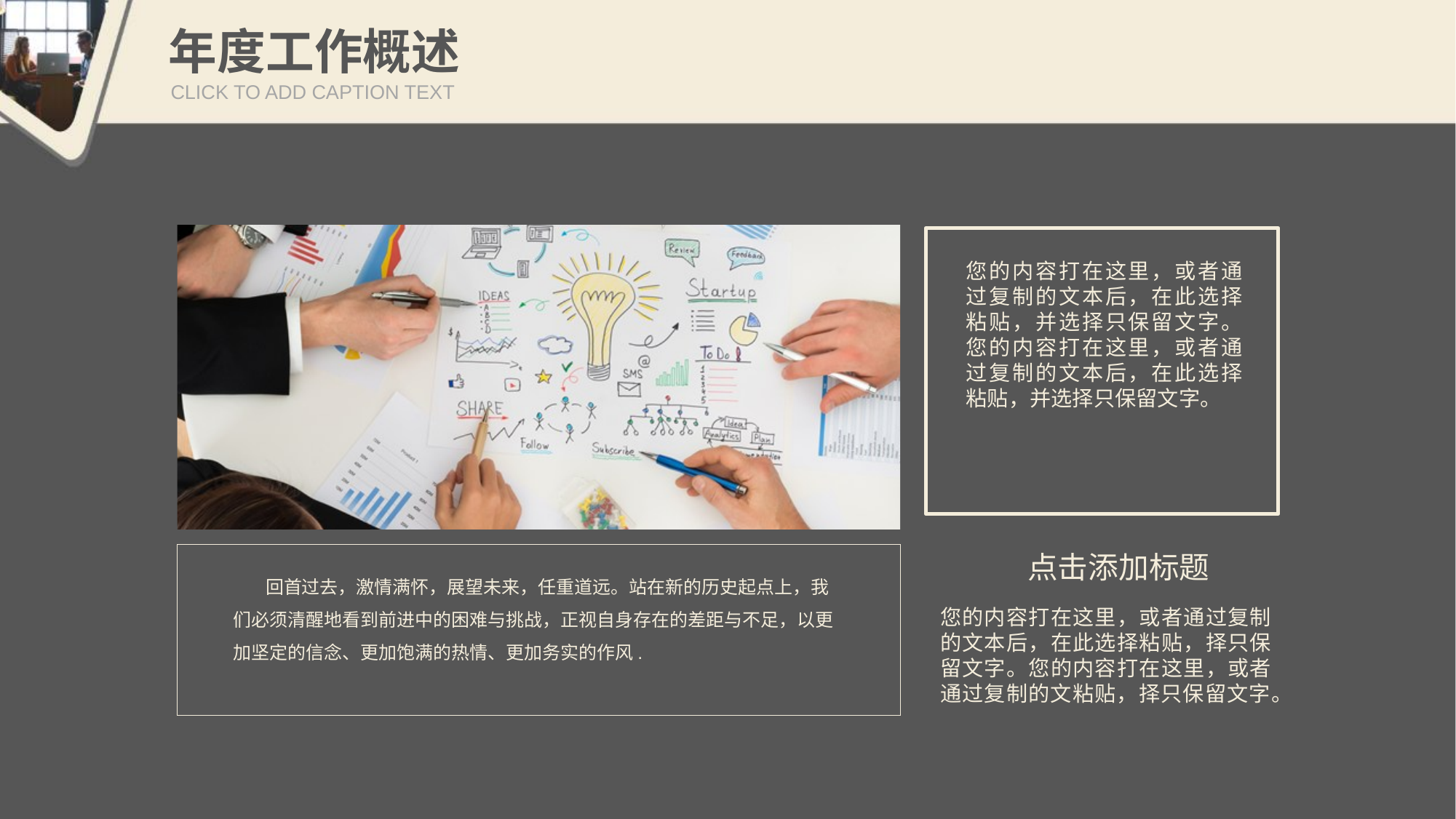

年度工作概述
CLICK TO ADD CAPTION TEXT

       回首过去，激情满怀，展望未来，任重道远。站在新的历史起点上，我们必须清醒地看到前进中的困难与挑战，正视自身存在的差距与不足，以更加坚定的信念、更加饱满的热情、更加务实的作风.

您的内容打在这里，或者通过复制的文本后，在此选择粘贴，并选择只保留文字。您的内容打在这里，或者通过复制的文本后，在此选择粘贴，并选择只保留文字。

点击添加标题
您的内容打在这里，或者通过复制的文本后，在此选择粘贴，择只保留文字。您的内容打在这里，或者通过复制的文粘贴，择只保留文字。